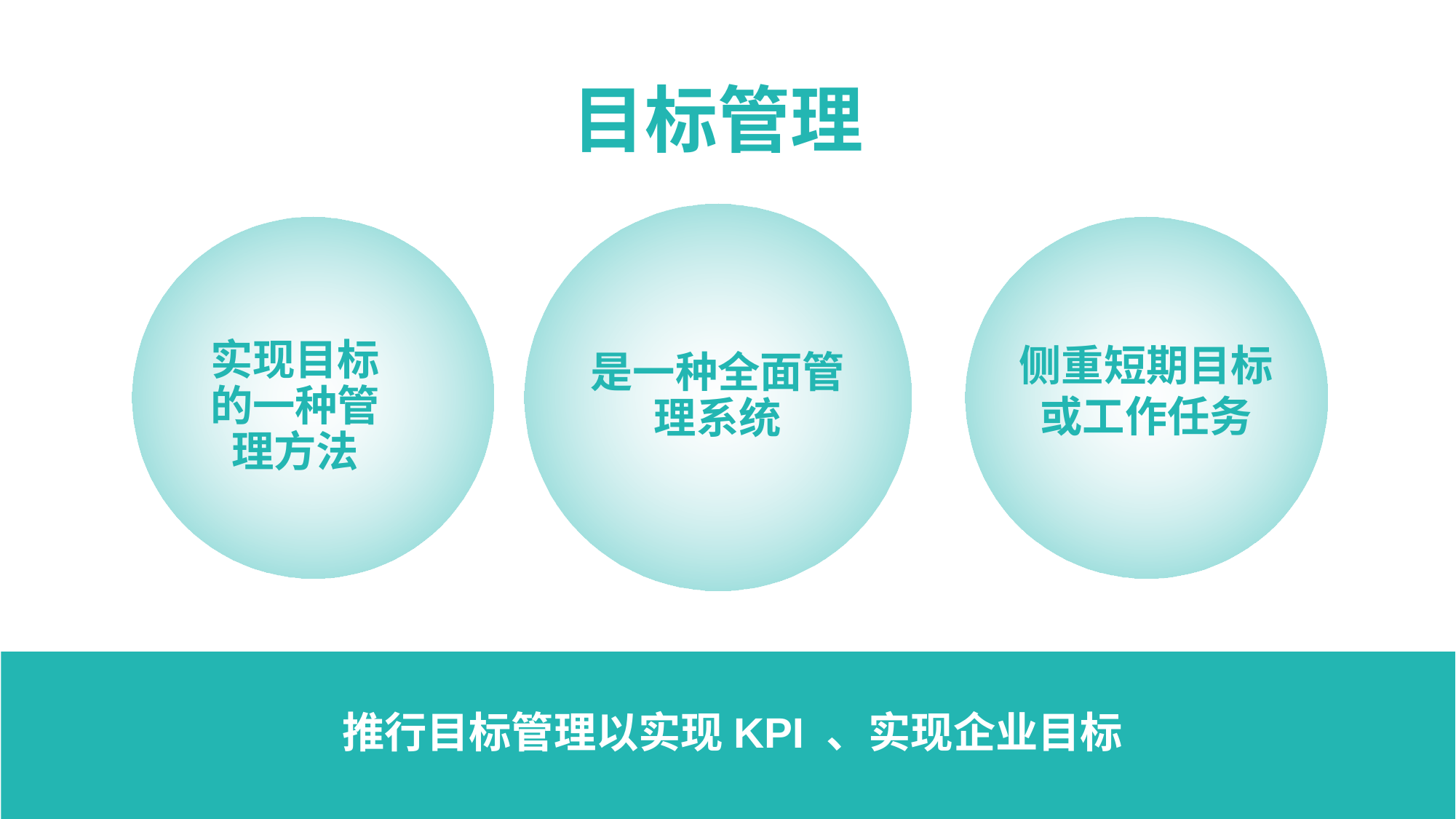

目标管理

实现目标的一种管理方法
侧重短期目标或工作任务
是一种全面管理系统

推行目标管理以实现KPI 、实现企业目标